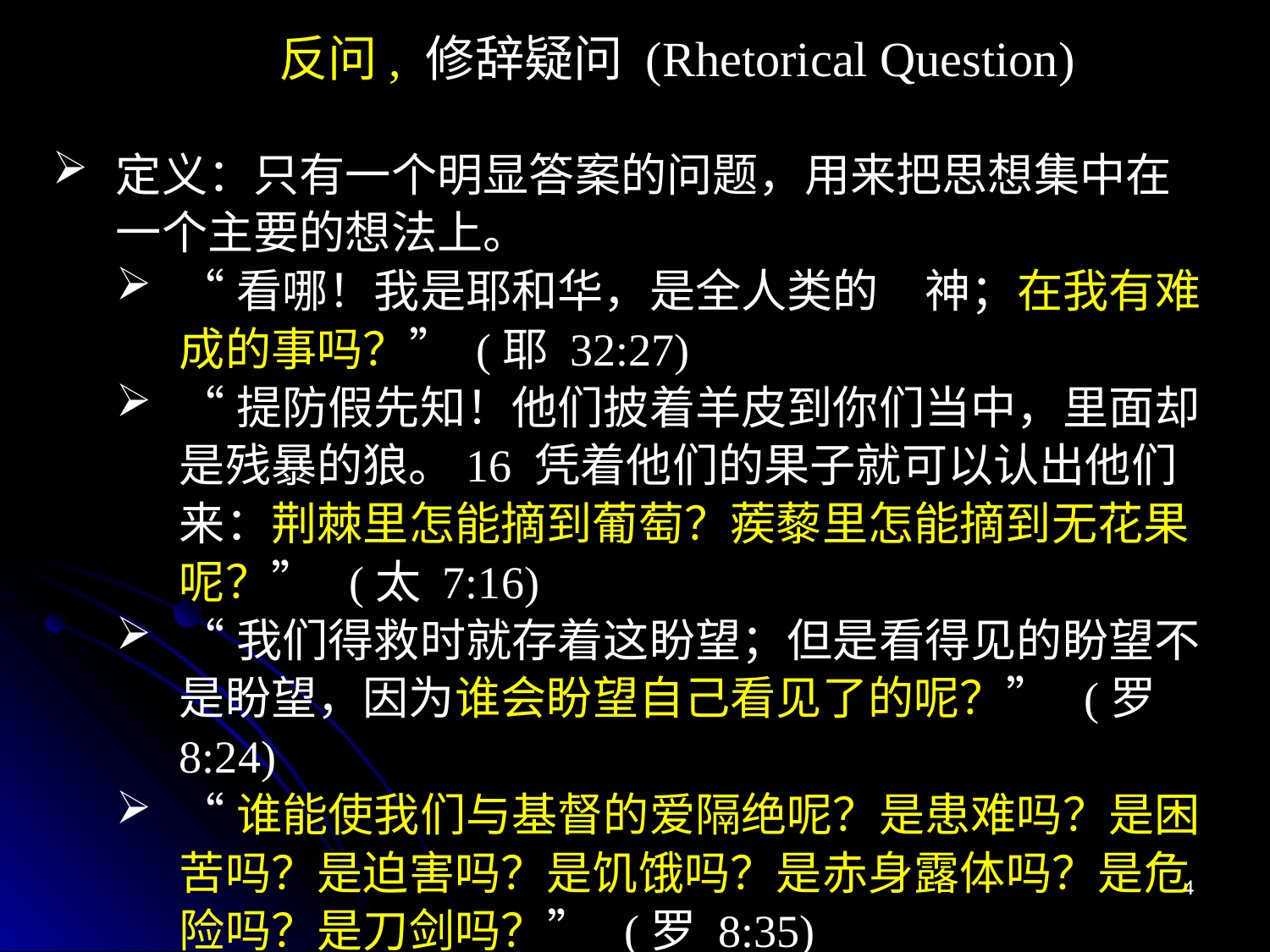

反问, 修辞疑问 (Rhetorical Question)
定义：只有一个明显答案的问题，用来把思想集中在一个主要的想法上。
“看哪！我是耶和华，是全人类的　神；在我有难成的事吗？” (耶 32:27)
“提防假先知！他们披着羊皮到你们当中，里面却是残暴的狼。16 凭着他们的果子就可以认出他们来：荆棘里怎能摘到葡萄？蒺藜里怎能摘到无花果呢？”  (太 7:16)
“我们得救时就存着这盼望；但是看得见的盼望不是盼望，因为谁会盼望自己看见了的呢？”  (罗 8:24)
“谁能使我们与基督的爱隔绝呢？是患难吗？是困苦吗？是迫害吗？是饥饿吗？是赤身露体吗？是危险吗？是刀剑吗？”  (罗 8:35)
4
4